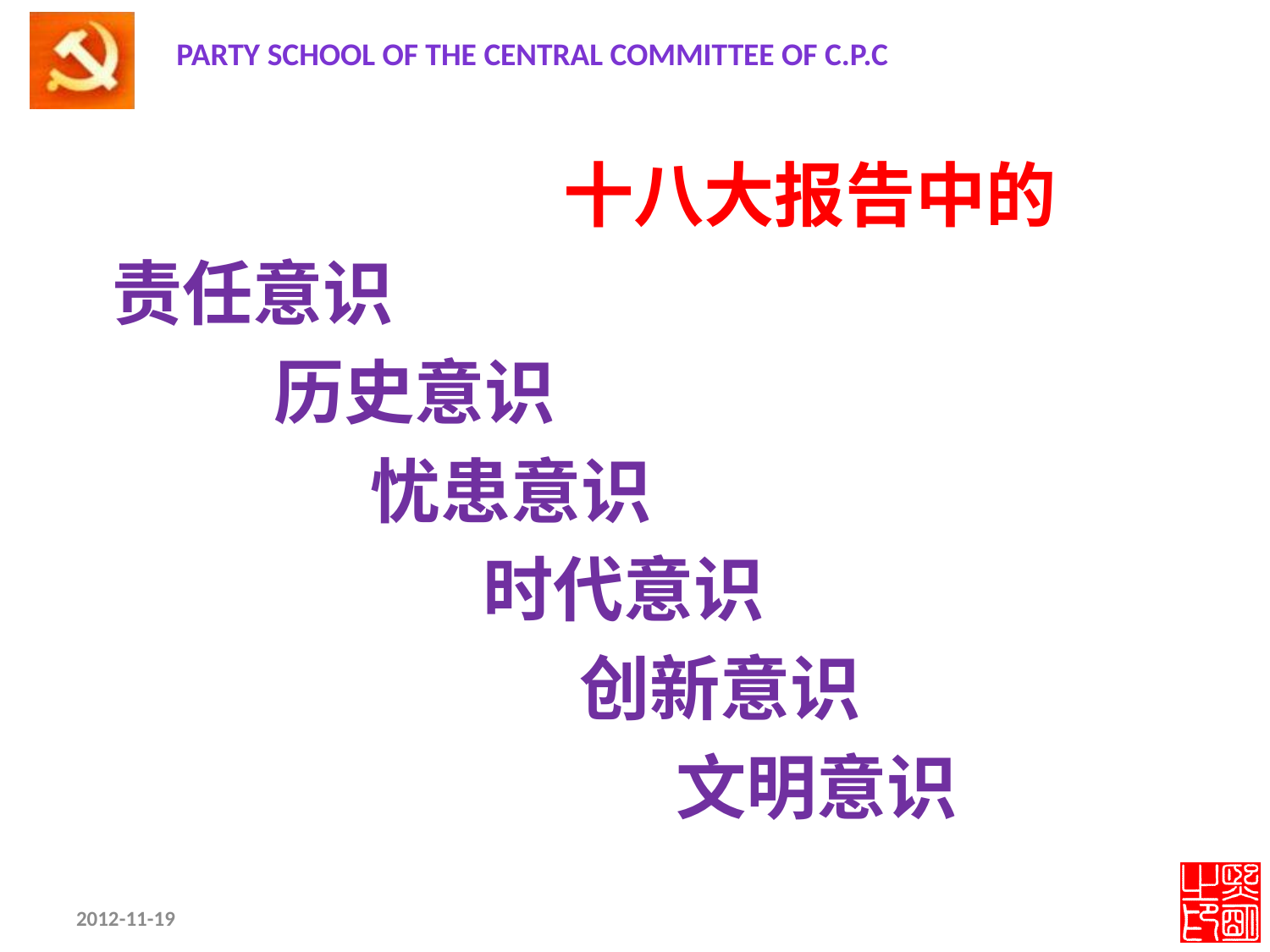

十八大报告中的
责任意识
         历史意识
               忧患意识
                      时代意识
                            创新意识
                                  文明意识

#
2012-11-19